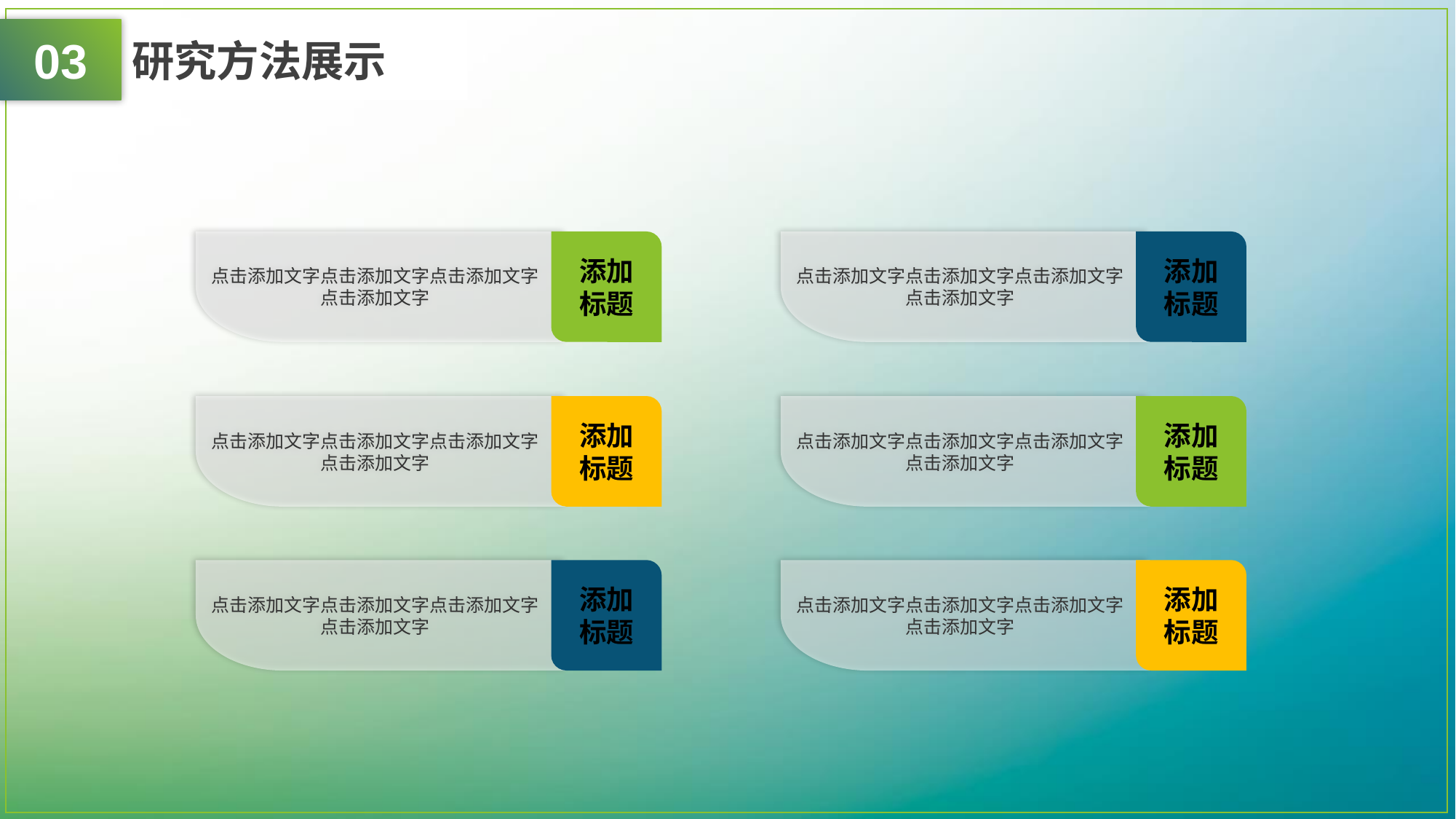

03
研究方法展示
点击添加文字点击添加文字点击添加文字点击添加文字
添加
标题
点击添加文字点击添加文字点击添加文字点击添加文字
添加
标题
点击添加文字点击添加文字点击添加文字点击添加文字
添加
标题
点击添加文字点击添加文字点击添加文字点击添加文字
添加
标题
点击添加文字点击添加文字点击添加文字点击添加文字
添加
标题
点击添加文字点击添加文字点击添加文字点击添加文字
添加
标题